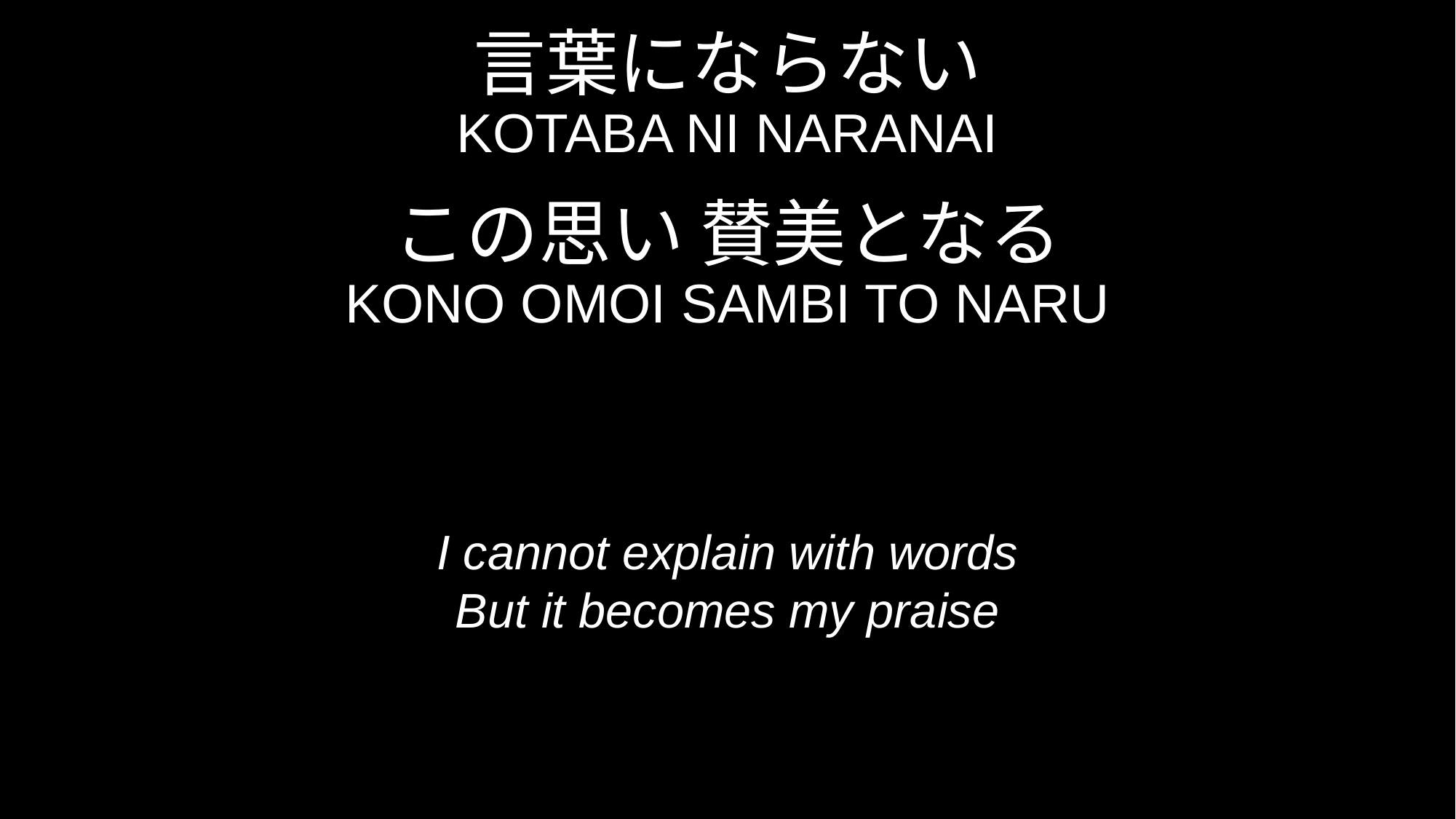

言葉にならない
KOTABA NI NARANAI

この思い 賛美となる
KONO OMOI SAMBI TO NARU
I cannot explain with words
But it becomes my praise